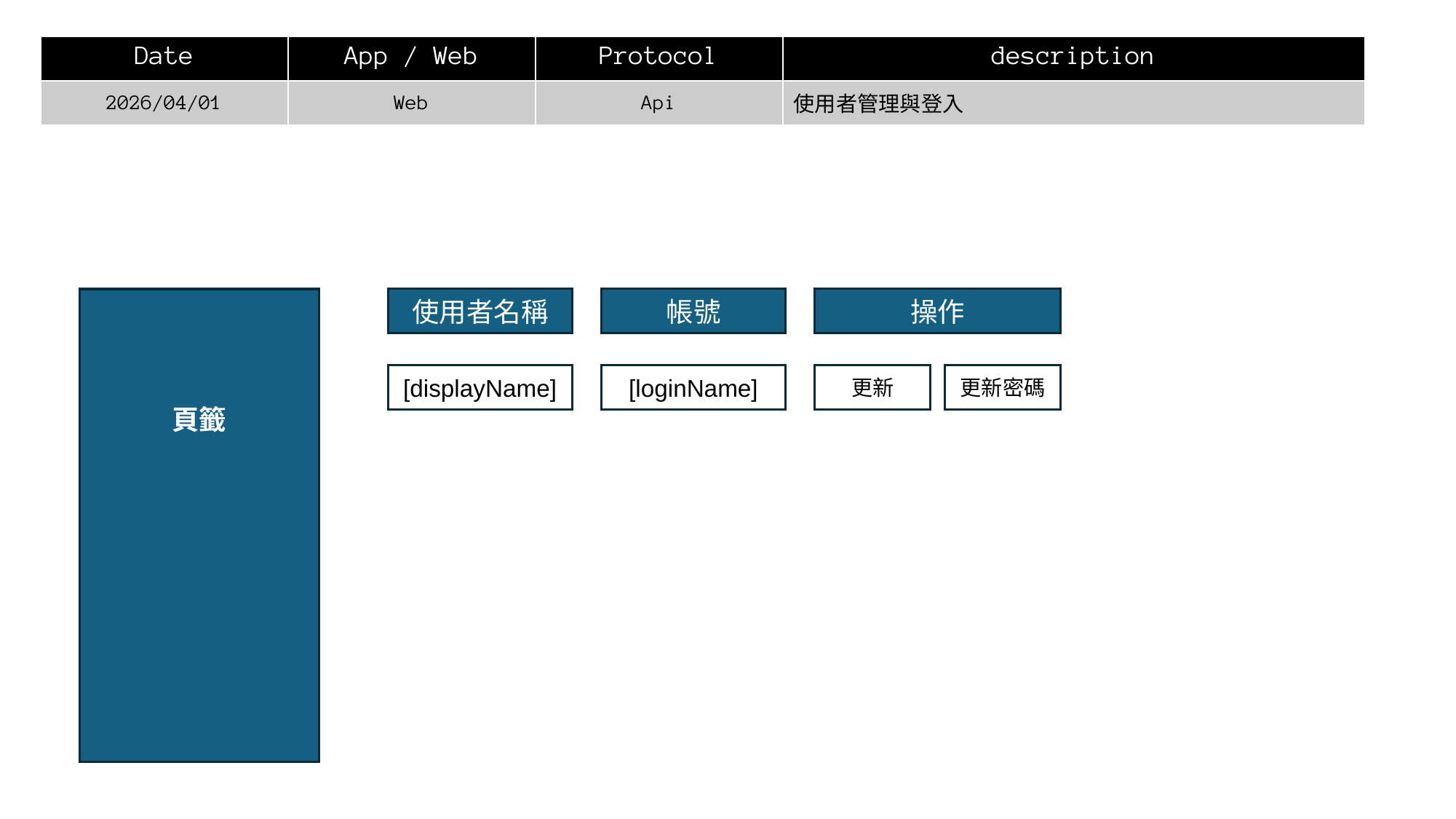

| Date | App / Web | Protocol | description |
| --- | --- | --- | --- |
| 2026/04/01 | Web | Api | 使用者管理與登入 |

帳號
操作
使用者名稱
更新密碼
[loginName]
更新
[displayName]
頁籤